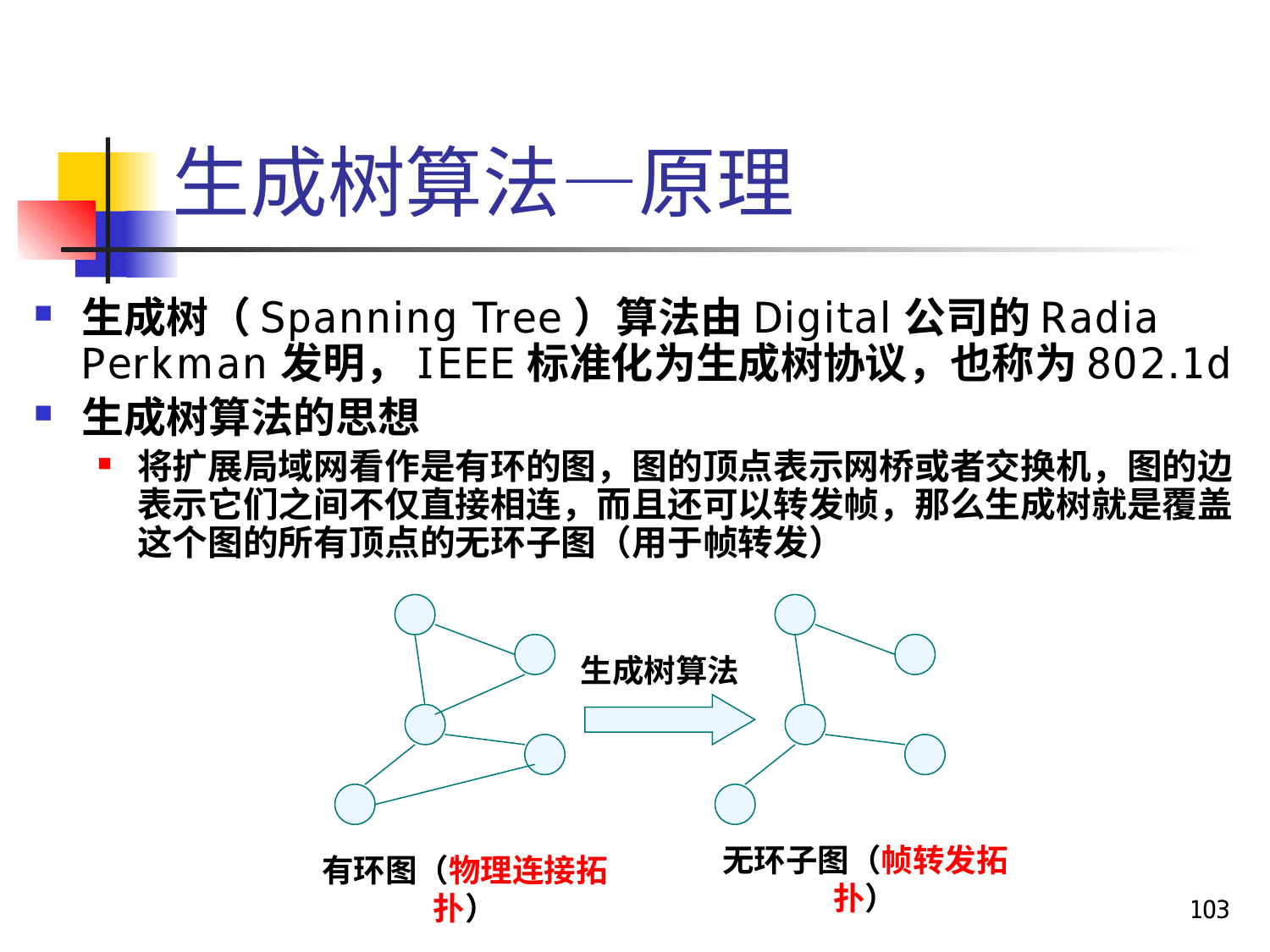

# 生成树算法—原理
生成树（Spanning Tree）算法由Digital公司的Radia Perkman发明，IEEE标准化为生成树协议，也称为802.1d
生成树算法的思想
将扩展局域网看作是有环的图，图的顶点表示网桥或者交换机，图的边表示它们之间不仅直接相连，而且还可以转发帧，那么生成树就是覆盖这个图的所有顶点的无环子图（用于帧转发）

生成树算法

无环子图（帧转发拓扑）
有环图（物理连接拓扑）
103